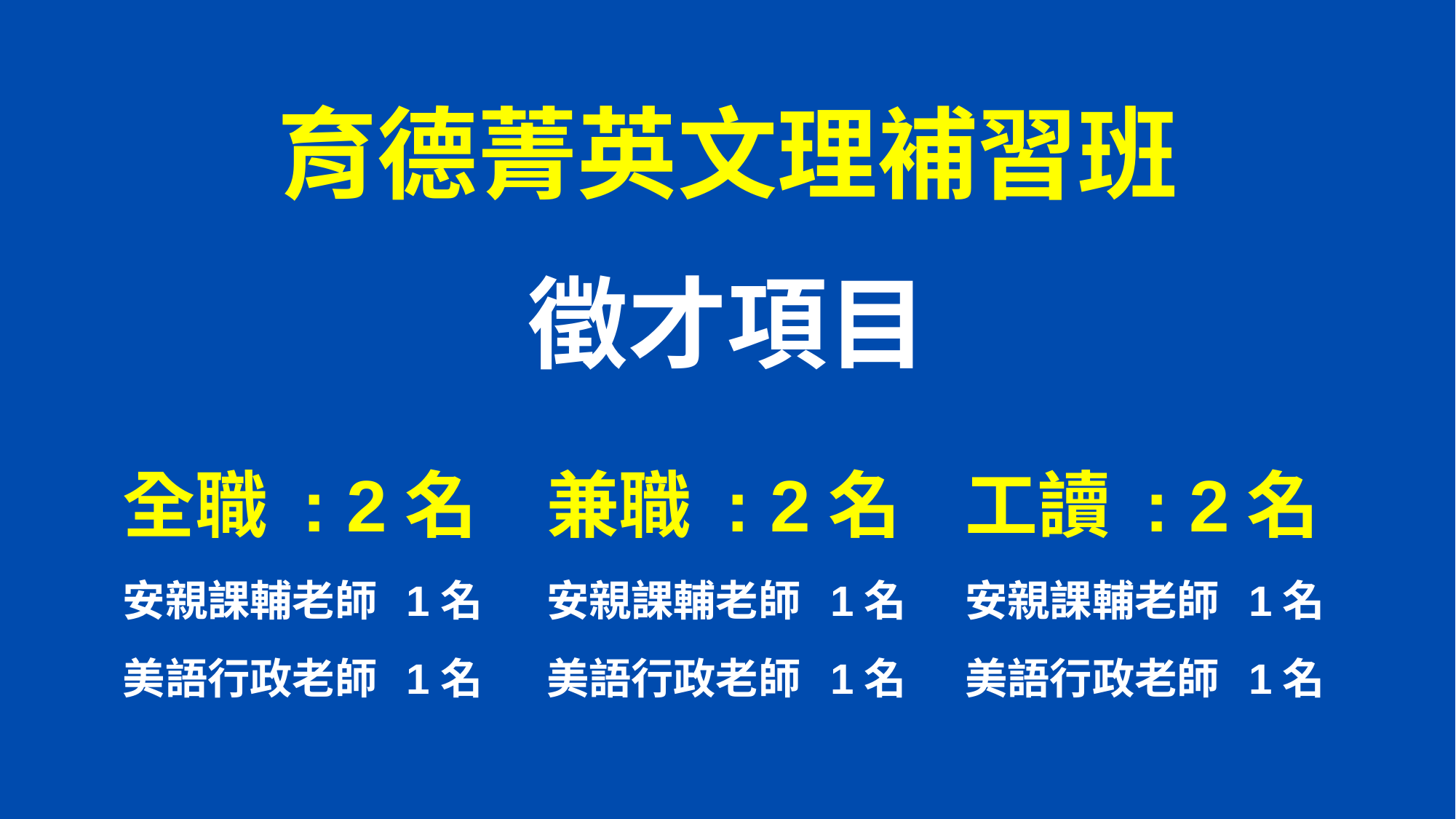

育德菁英文理補習班
徵才項目
全職 : 2名
安親課輔老師  1名
美語行政老師  1名
兼職 : 2名
安親課輔老師  1名
美語行政老師  1名
工讀 : 2名
安親課輔老師  1名
美語行政老師  1名